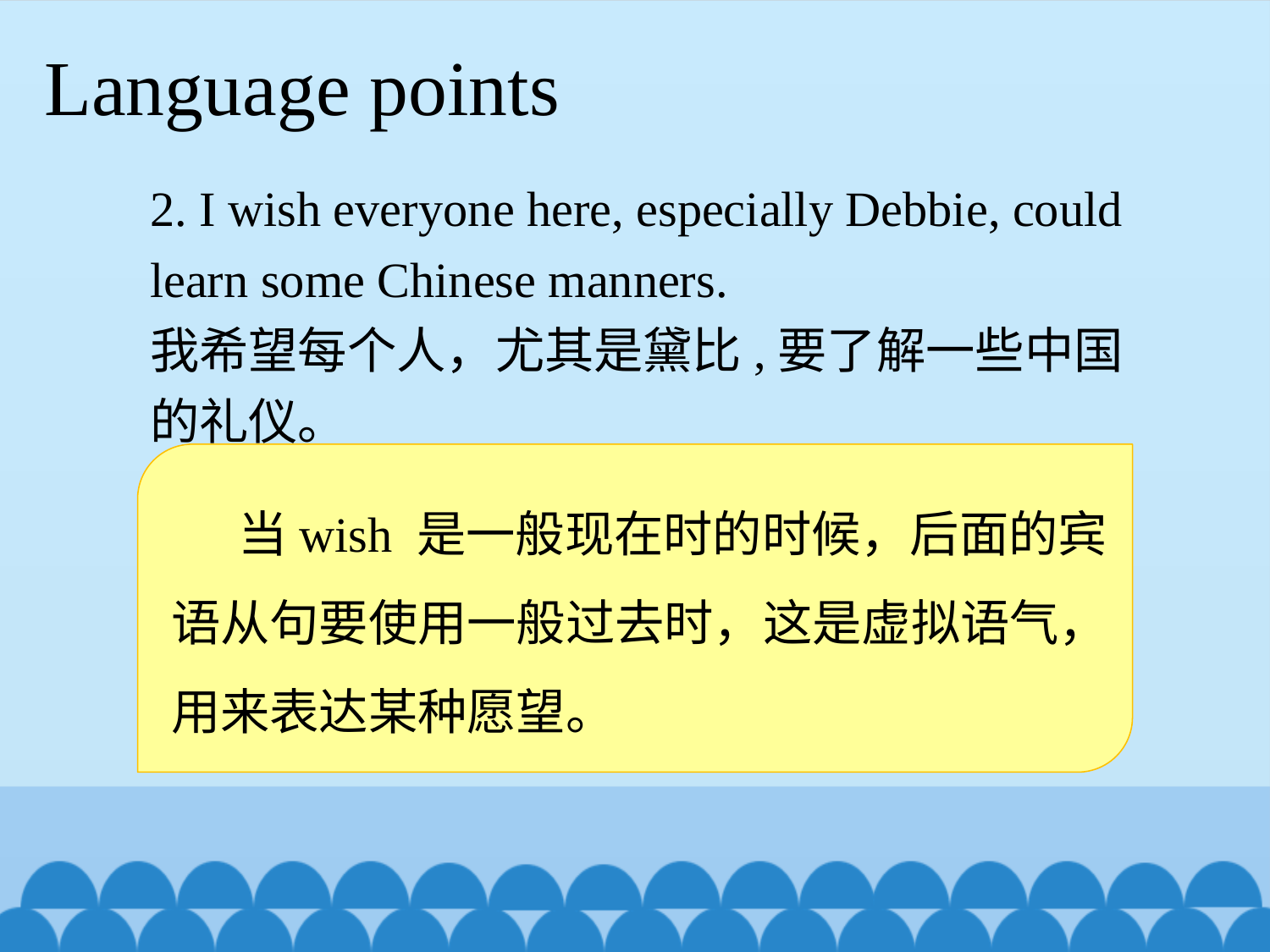

Language points
2. I wish everyone here, especially Debbie, could learn some Chinese manners.
我希望每个人，尤其是黛比,要了解一些中国的礼仪。

     当wish 是一般现在时的时候，后面的宾语从句要使用一般过去时，这是虚拟语气，用来表达某种愿望。